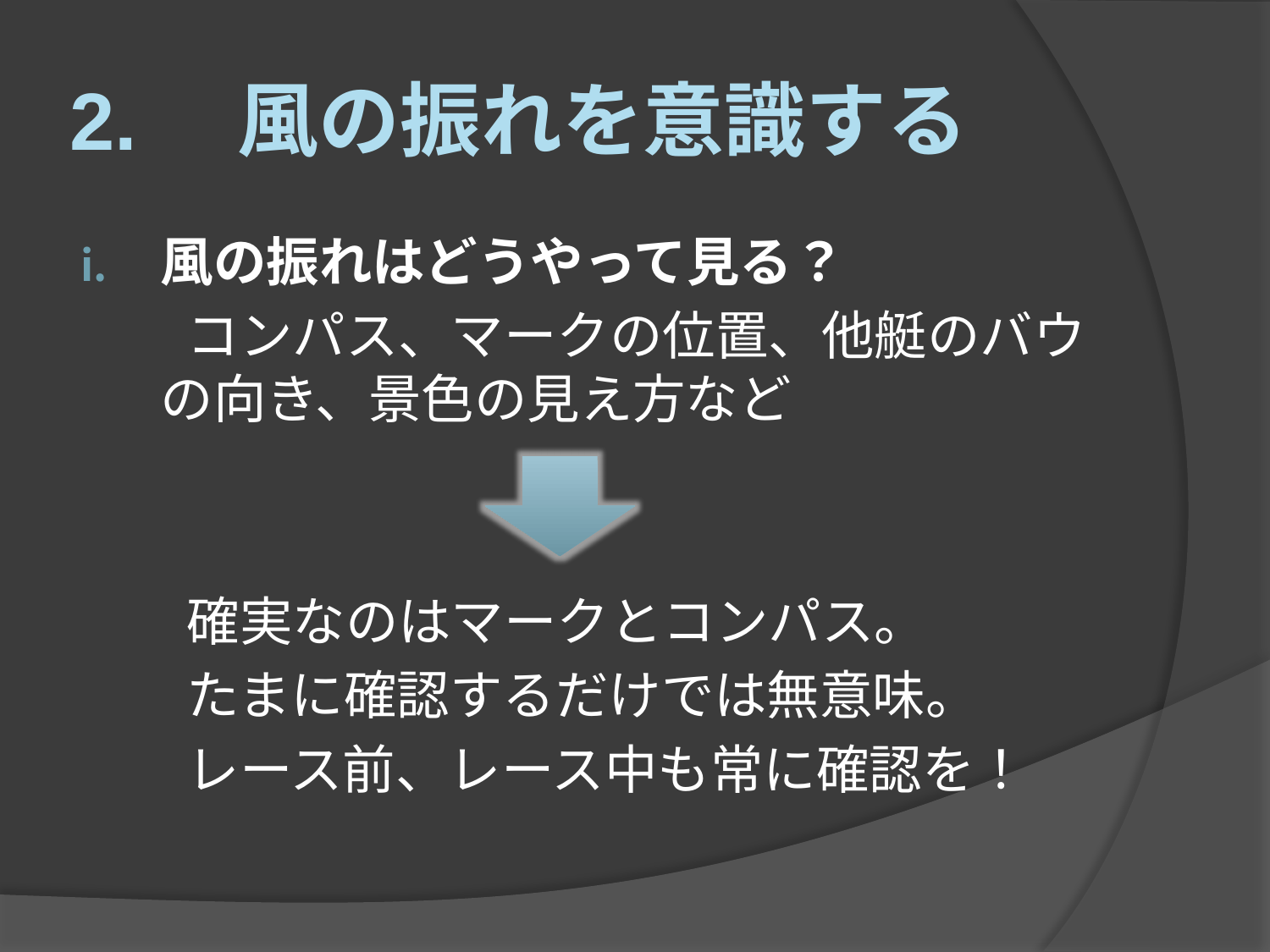

# 2.　風の振れを意識する
風の振れはどうやって見る？
　　コンパス、マークの位置、他艇のバウの向き、景色の見え方など

　　確実なのはマークとコンパス。
　　たまに確認するだけでは無意味。
　　レース前、レース中も常に確認を！